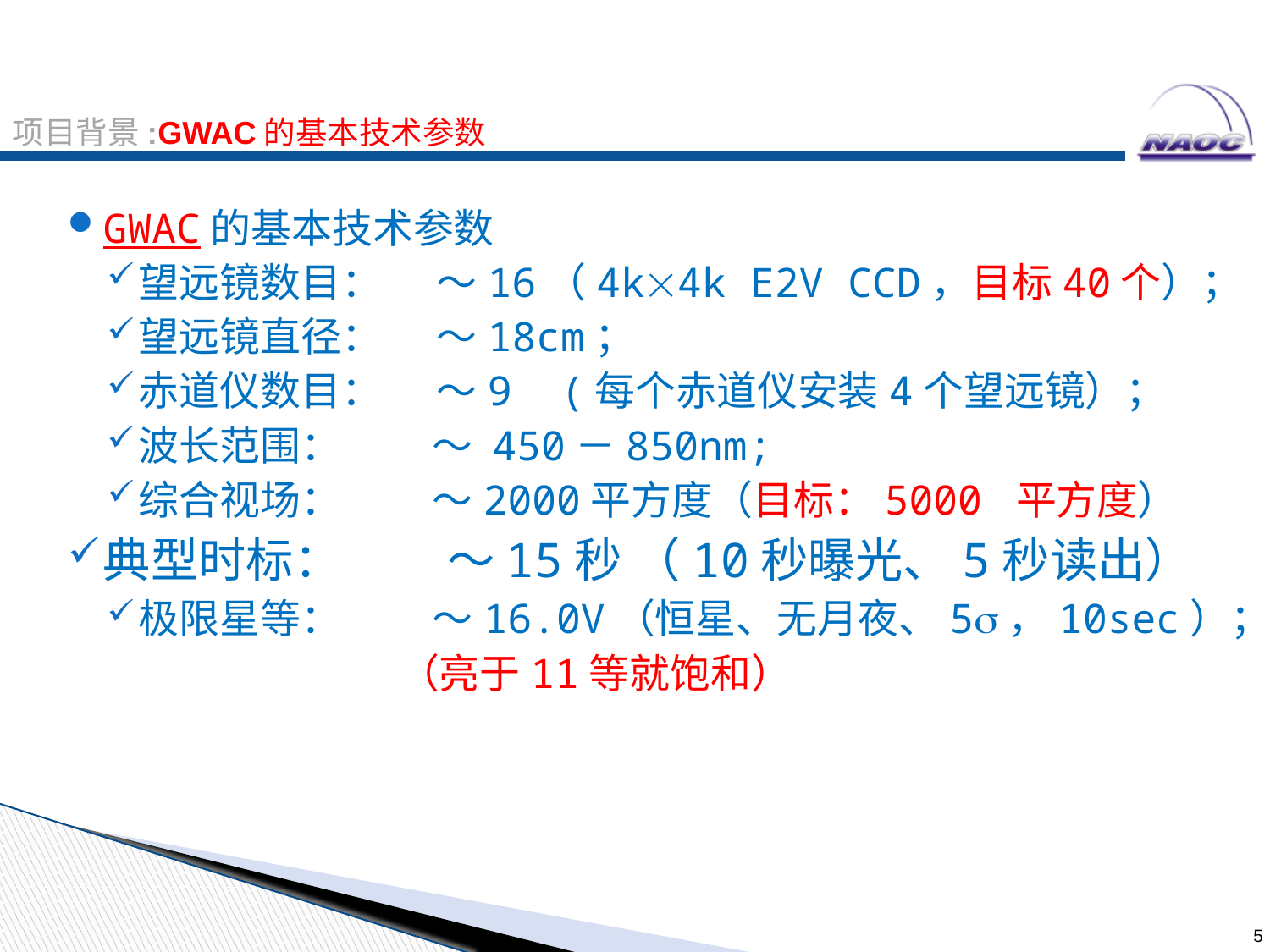

项目背景:GWAC的基本技术参数
GWAC的基本技术参数
望远镜数目：      ～16（4k×4k E2V CCD，目标40个）；
望远镜直径：      ～18cm；
赤道仪数目：      ～9  (每个赤道仪安装4个望远镜）；
波长范围：          ～ 450－850nm;
综合视场：          ～2000平方度（目标：5000 平方度）
典型时标：          ～15秒 （10秒曝光、5秒读出）
极限星等：          ～16.0V（恒星、无月夜、5σ，10sec）；
                               （亮于11等就饱和）

 5